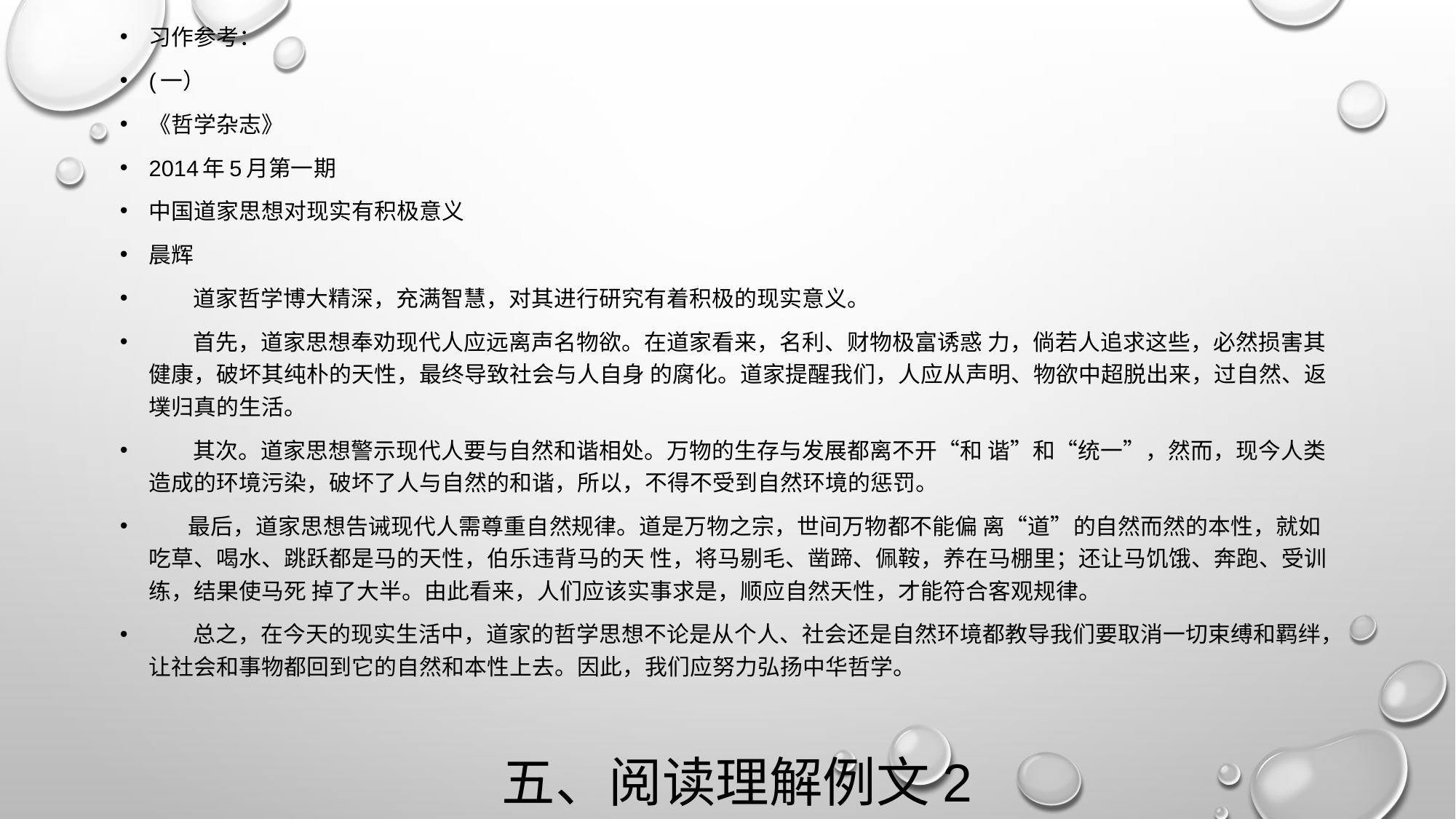

习作参考：
(一）
《哲学杂志》
2014年5月第一期
中国道家思想对现实有积极意义
晨辉
        道家哲学博大精深，充满智慧，对其进行研究有着积极的现实意义。
        首先，道家思想奉劝现代人应远离声名物欲。在道家看来，名利、财物极富诱惑 力，倘若人追求这些，必然损害其健康，破坏其纯朴的天性，最终导致社会与人自身 的腐化。道家提醒我们，人应从声明、物欲中超脱出来，过自然、返墣归真的生活。
        其次。道家思想警示现代人要与自然和谐相处。万物的生存与发展都离不开“和 谐”和“统一”，然而，现今人类造成的环境污染，破坏了人与自然的和谐，所以，不得不受到自然环境的惩罚。
       最后，道家思想告诫现代人需尊重自然规律。道是万物之宗，世间万物都不能偏 离“道”的自然而然的本性，就如吃草、喝水、跳跃都是马的天性，伯乐违背马的天 性，将马剔毛、凿蹄、佩鞍，养在马棚里；还让马饥饿、奔跑、受训练，结果使马死 掉了大半。由此看来，人们应该实事求是，顺应自然天性，才能符合客观规律。
        总之，在今天的现实生活中，道家的哲学思想不论是从个人、社会还是自然环境都教导我们要取消一切束缚和羁绊，让社会和事物都回到它的自然和本性上去。因此，我们应努力弘扬中华哲学。

# 五、阅读理解例文2